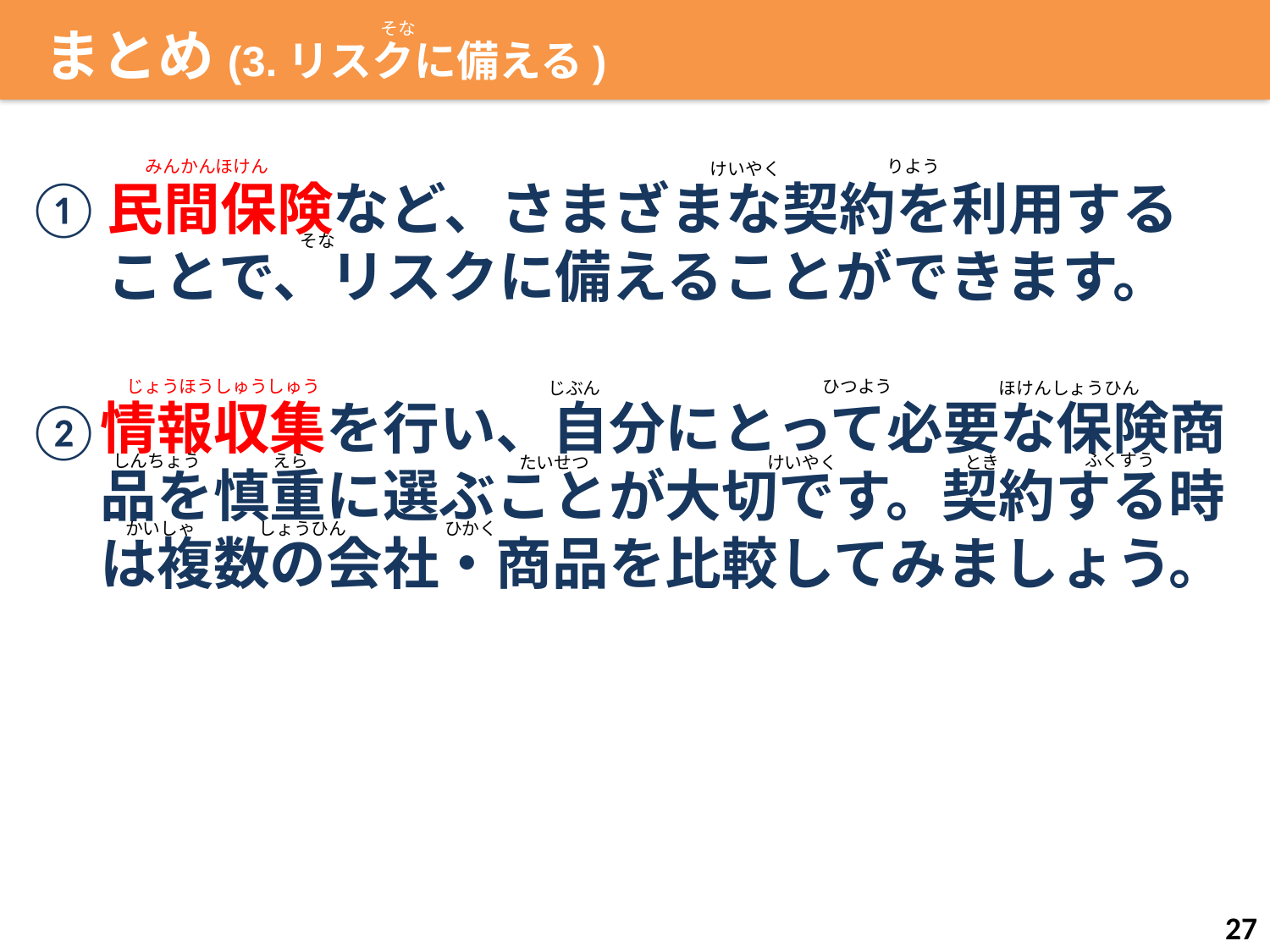

まとめ(3.リスクに備える)
そな
りよう
みんかんほけん
けいやく
そな
民間保険など、さまざまな契約を利用することで、リスクに備えることができます。
①
ひつよう
じょうほうしゅうしゅう
ほけんしょうひん
じぶん
ふくすう
しんちょう
えら
たいせつ
けいやく
とき
かいしゃ
しょうひん
ひかく
②
情報収集を行い、自分にとって必要な保険商品を慎重に選ぶことが大切です。契約する時は複数の会社・商品を比較してみましょう。
27